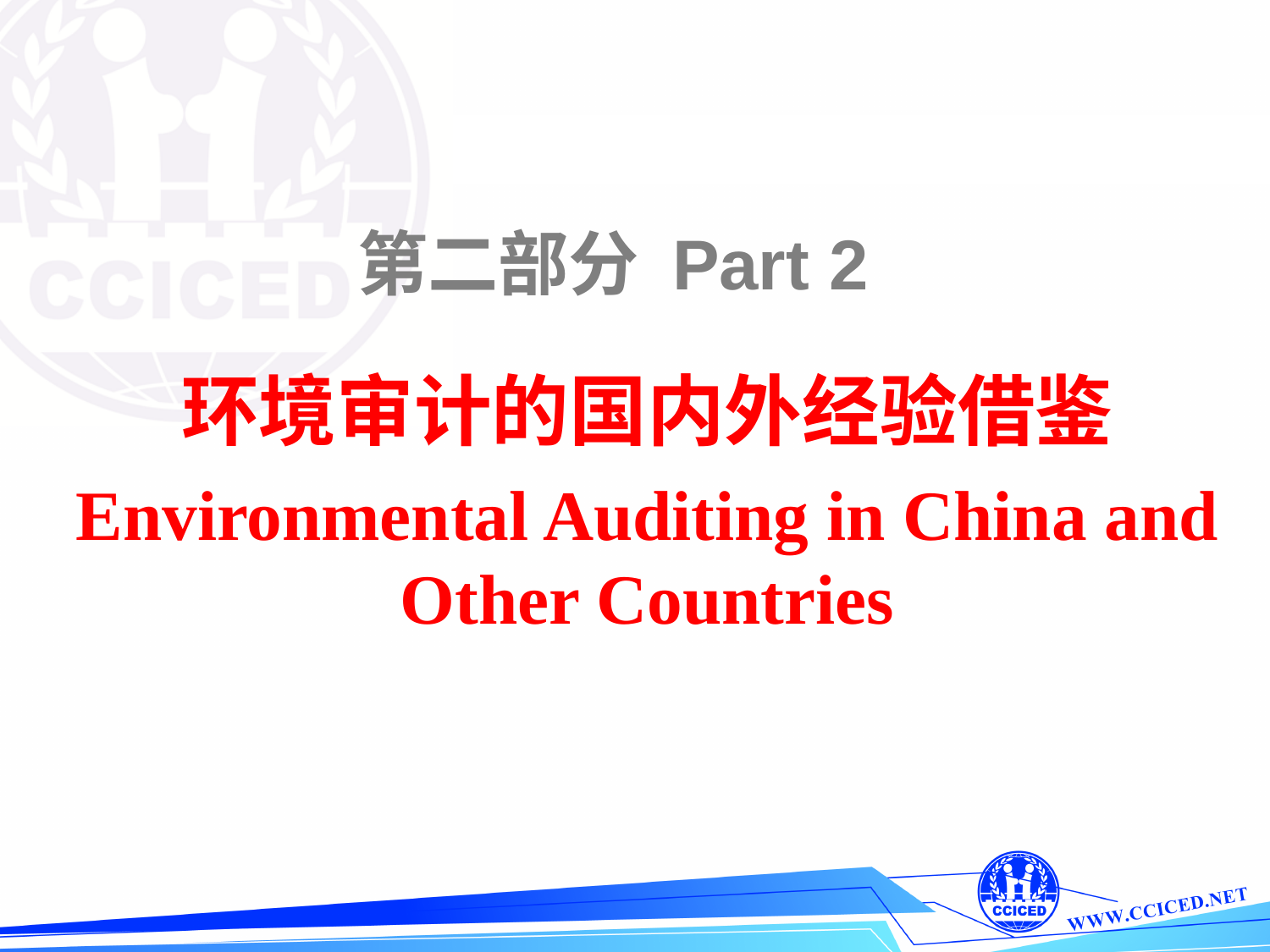

第二部分 Part 2
环境审计的国内外经验借鉴
Environmental Auditing in China and Other Countries